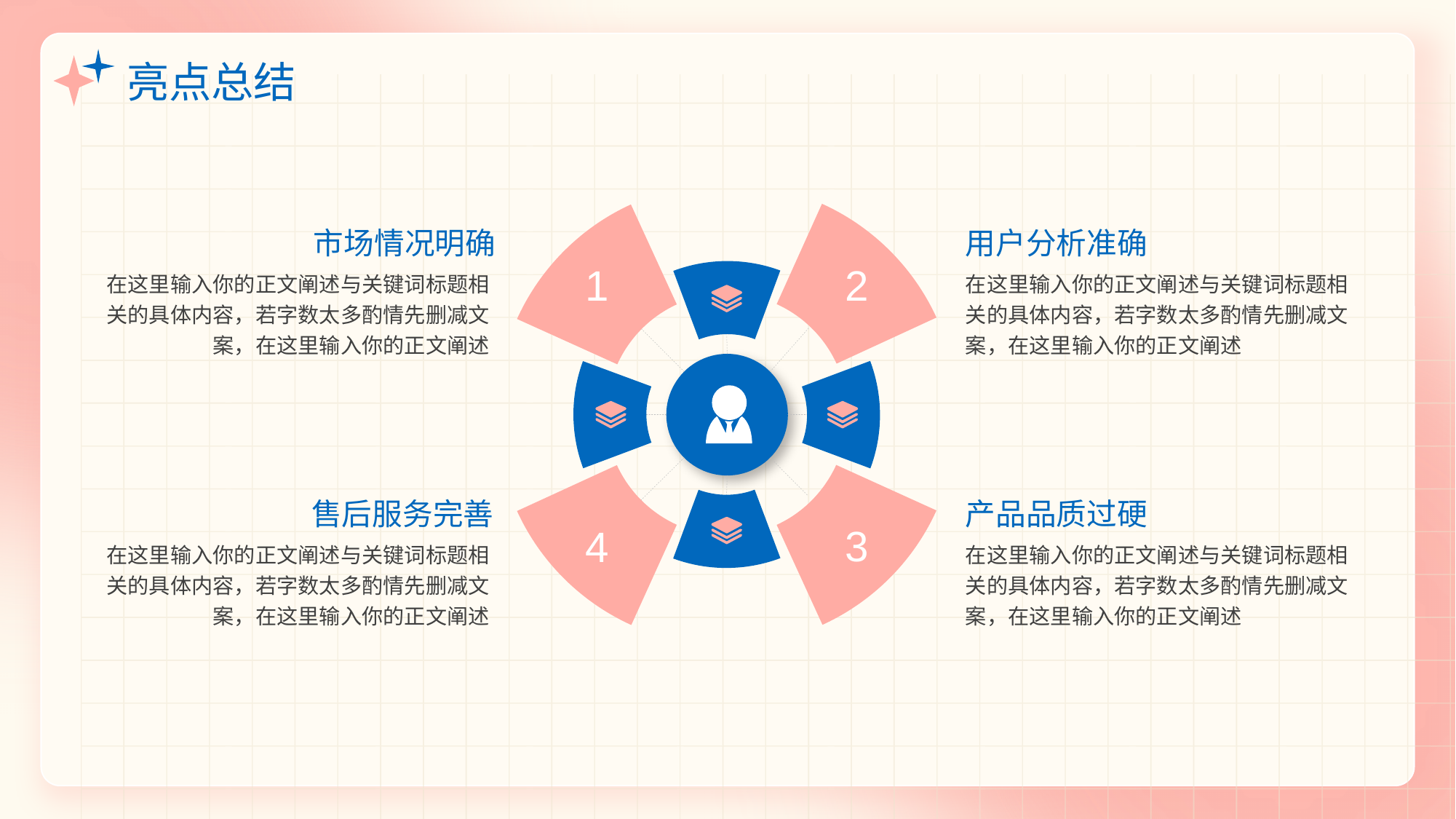

# 亮点总结
2
1
市场情况明确
用户分析准确

在这里输入你的正文阐述与关键词标题相关的具体内容，若字数太多酌情先删减文案，在这里输入你的正文阐述
在这里输入你的正文阐述与关键词标题相关的具体内容，若字数太多酌情先删减文案，在这里输入你的正文阐述

3
4
售后服务完善

产品品质过硬

在这里输入你的正文阐述与关键词标题相关的具体内容，若字数太多酌情先删减文案，在这里输入你的正文阐述
在这里输入你的正文阐述与关键词标题相关的具体内容，若字数太多酌情先删减文案，在这里输入你的正文阐述